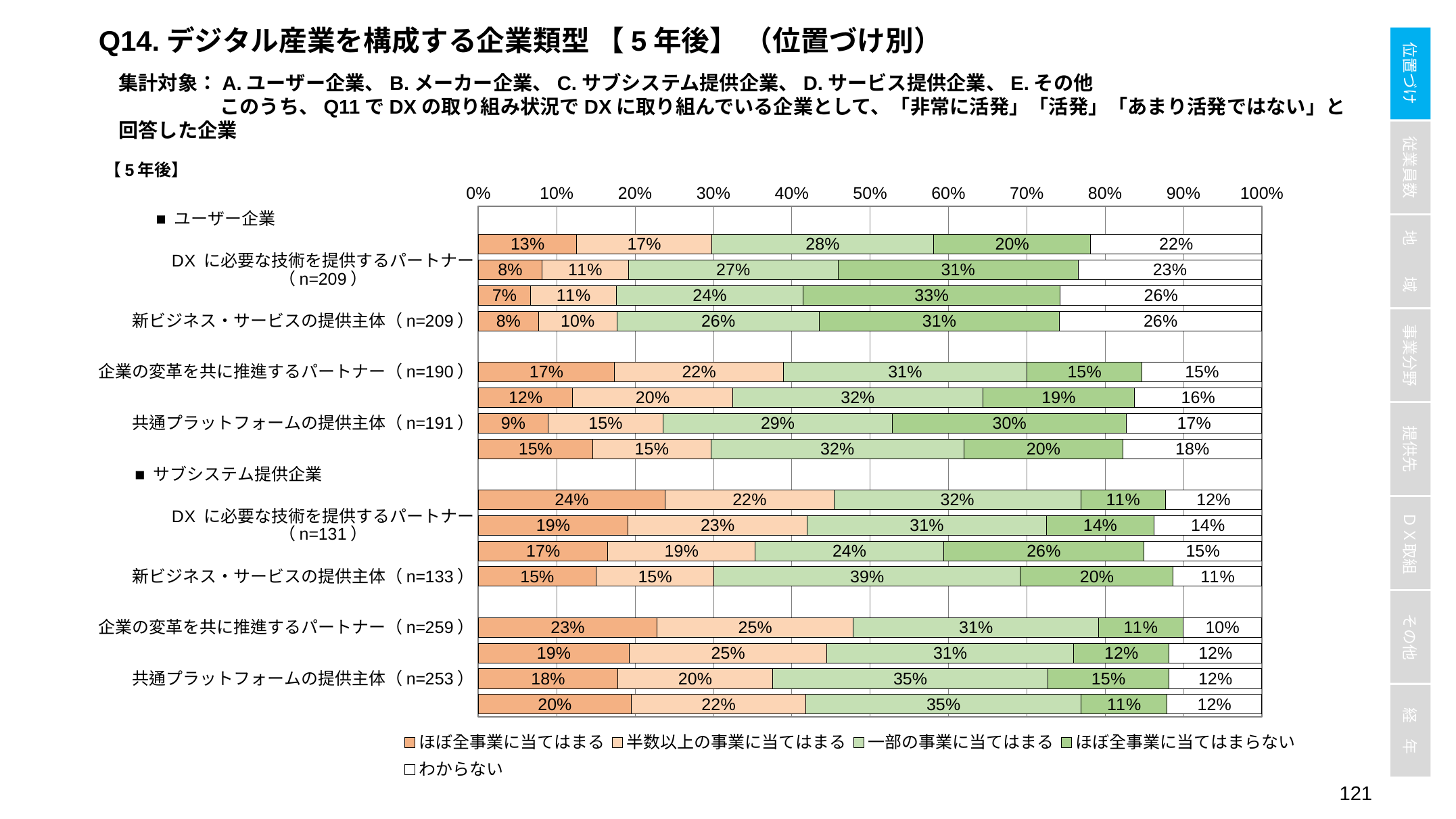

Q14.デジタル産業を構成する企業類型 【5年後】 （位置づけ別）
集計対象：A.ユーザー企業、B.メーカー企業、C.サブシステム提供企業、D.サービス提供企業、E.その他
	このうち、Q11でDXの取り組み状況でDXに取り組んでいる企業として、「非常に活発」「活発」「あまり活発ではない」と回答した企業

### Chart

| Category | ほぼ全事業に当てはまる | 半数以上の事業に当てはまる | 一部の事業に当てはまる | ほぼ全事業に当てはまらない | わからない |
|---|---|---|---|---|---|
| ■ ユーザー企業                                                | None | None | None | None | None |
| 企業の変革を共に推進するパートナー（n=215） | 0.12558139534883722 | 0.17209302325581396 | 0.2837209302325581 | 0.2 | 0.2186046511627907 |
| DX に必要な技術を提供するパートナー（n=209） | 0.08133971291866028 | 0.11004784688995216 | 0.2679425837320574 | 0.3062200956937799 | 0.23444976076555024 |
| 共通プラットフォームの提供主体（n=210） | 0.06666666666666667 | 0.10952380952380952 | 0.23809523809523808 | 0.32857142857142857 | 0.2571428571428571 |
| 新ビジネス・サービスの提供主体（n=209） | 0.07655502392344497 | 0.10047846889952153 | 0.2583732057416268 | 0.3062200956937799 | 0.2583732057416268 |
| ■ メーカー企業                                                 | None | None | None | None | None |
| 企業の変革を共に推進するパートナー（n=190） | 0.1736842105263158 | 0.21578947368421053 | 0.3105263157894737 | 0.14736842105263157 | 0.15263157894736842 |
| DX に必要な技術を提供するパートナー（n=191） | 0.12041884816753927 | 0.20418848167539266 | 0.3193717277486911 | 0.193717277486911 | 0.16230366492146597 |
| 共通プラットフォームの提供主体（n=191） | 0.08900523560209424 | 0.14659685863874344 | 0.2931937172774869 | 0.29842931937172773 | 0.17277486910994763 |
| 新ビジネス・サービスの提供主体（n=192） | 0.14583333333333334 | 0.15104166666666666 | 0.3229166666666667 | 0.203125 | 0.17708333333333334 |
| ■ サブシステム提供企業                                     | None | None | None | None | None |
| 企業の変革を共に推進するパートナー（n=130） | 0.23846153846153847 | 0.2153846153846154 | 0.3153846153846154 | 0.1076923076923077 | 0.12307692307692308 |
| DX に必要な技術を提供するパートナー（n=131） | 0.19083969465648856 | 0.22900763358778625 | 0.3053435114503817 | 0.13740458015267176 | 0.13740458015267176 |
| 共通プラットフォームの提供主体（n=133） | 0.16541353383458646 | 0.18796992481203006 | 0.24060150375939848 | 0.2556390977443609 | 0.15037593984962405 |
| 新ビジネス・サービスの提供主体（n=133） | 0.15037593984962405 | 0.15037593984962405 | 0.39097744360902253 | 0.19548872180451127 | 0.11278195488721804 |
| ■ サービス提供企業                                           | None | None | None | None | None |
| 企業の変革を共に推進するパートナー（n=259） | 0.2277992277992278 | 0.25096525096525096 | 0.3127413127413127 | 0.10810810810810811 | 0.10038610038610038 |
| DX に必要な技術を提供するパートナー（n=254） | 0.19291338582677164 | 0.25196850393700787 | 0.31496062992125984 | 0.1220472440944882 | 0.11811023622047244 |
| 共通プラットフォームの提供主体（n=253） | 0.17786561264822134 | 0.1976284584980237 | 0.35177865612648224 | 0.1541501976284585 | 0.11857707509881422 |
| 新ビジネス・サービスの提供主体（n=256） | 0.1953125 | 0.22265625 | 0.3515625 | 0.109375 | 0.12109375 |
121